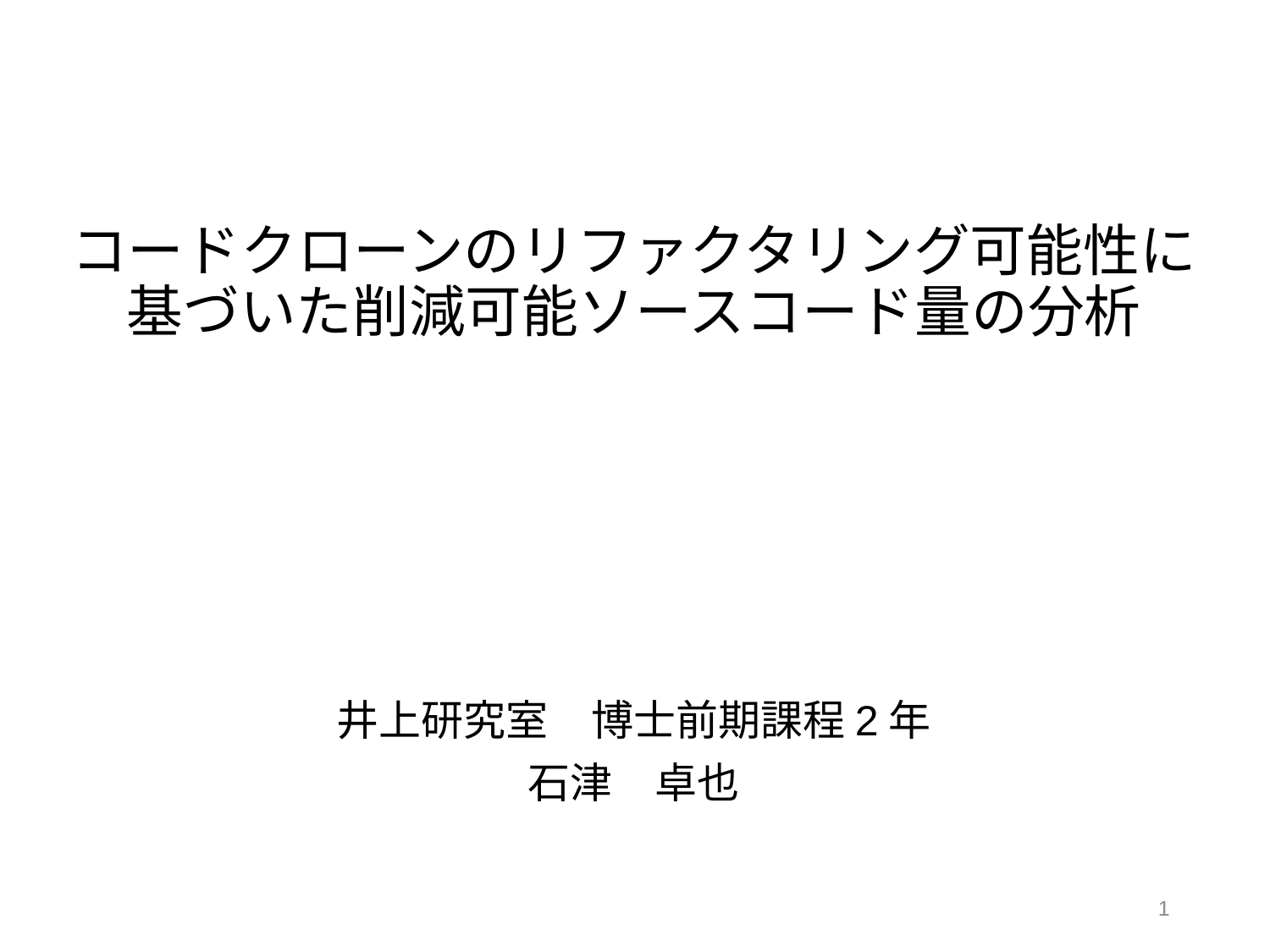

# コードクローンのリファクタリング可能性に 基づいた削減可能ソースコード量の分析
井上研究室　博士前期課程2年
石津　卓也
1